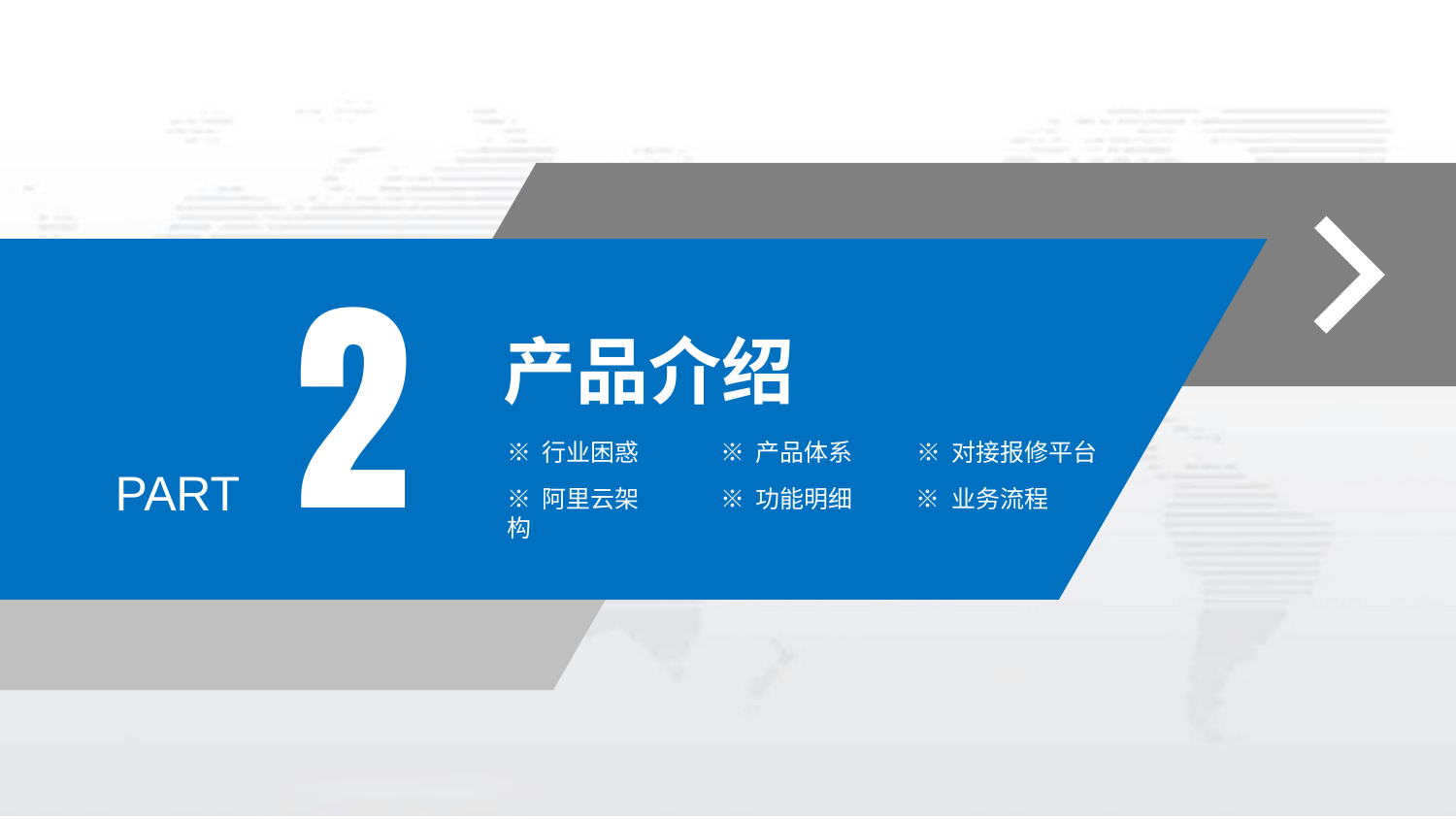

2
产品介绍
※ 行业困惑
※ 产品体系
※ 对接报修平台
PART

※ 功能明细
※ 业务流程
※ 阿里云架构